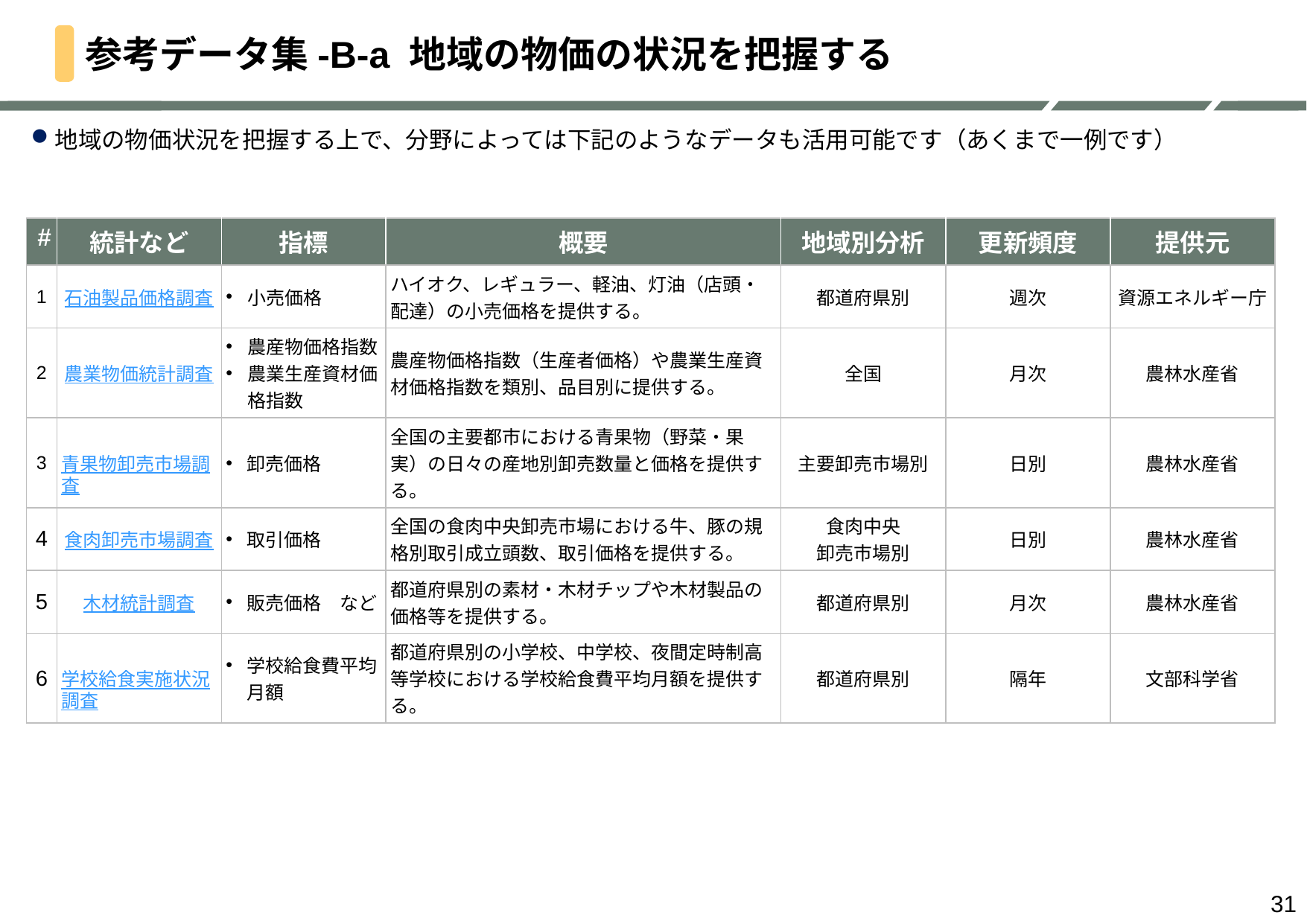

# 参考データ集-B-a 地域の物価の状況を把握する
地域の物価状況を把握する上で、分野によっては下記のようなデータも活用可能です（あくまで一例です）
| # | 統計など | 指標 | 概要 | 地域別分析 | 更新頻度 | 提供元 |
| --- | --- | --- | --- | --- | --- | --- |
| 1 | 石油製品価格調査 | 小売価格 | ハイオク、レギュラー、軽油、灯油（店頭・配達）の小売価格を提供する。 | 都道府県別 | 週次 | 資源エネルギー庁 |
| 2 | 農業物価統計調査 | 農産物価格指数 農業生産資材価格指数 | 農産物価格指数（生産者価格）や農業生産資材価格指数を類別、品目別に提供する。 | 全国 | 月次 | 農林水産省 |
| 3 | 青果物卸売市場調査 | 卸売価格 | 全国の主要都市における青果物（野菜・果実）の日々の産地別卸売数量と価格を提供する。 | 主要卸売市場別 | 日別 | 農林水産省 |
| 4 | 食肉卸売市場調査 | 取引価格 | 全国の食肉中央卸売市場における牛、豚の規格別取引成立頭数、取引価格を提供する。 | 食肉中央 卸売市場別 | 日別 | 農林水産省 |
| 5 | 木材統計調査 | 販売価格　など | 都道府県別の素材・木材チップや木材製品の価格等を提供する。 | 都道府県別 | 月次 | 農林水産省 |
| 6 | 学校給食実施状況調査 | 学校給食費平均月額 | 都道府県別の小学校、中学校、夜間定時制高等学校における学校給食費平均月額を提供する。 | 都道府県別 | 隔年 | 文部科学省 |
31